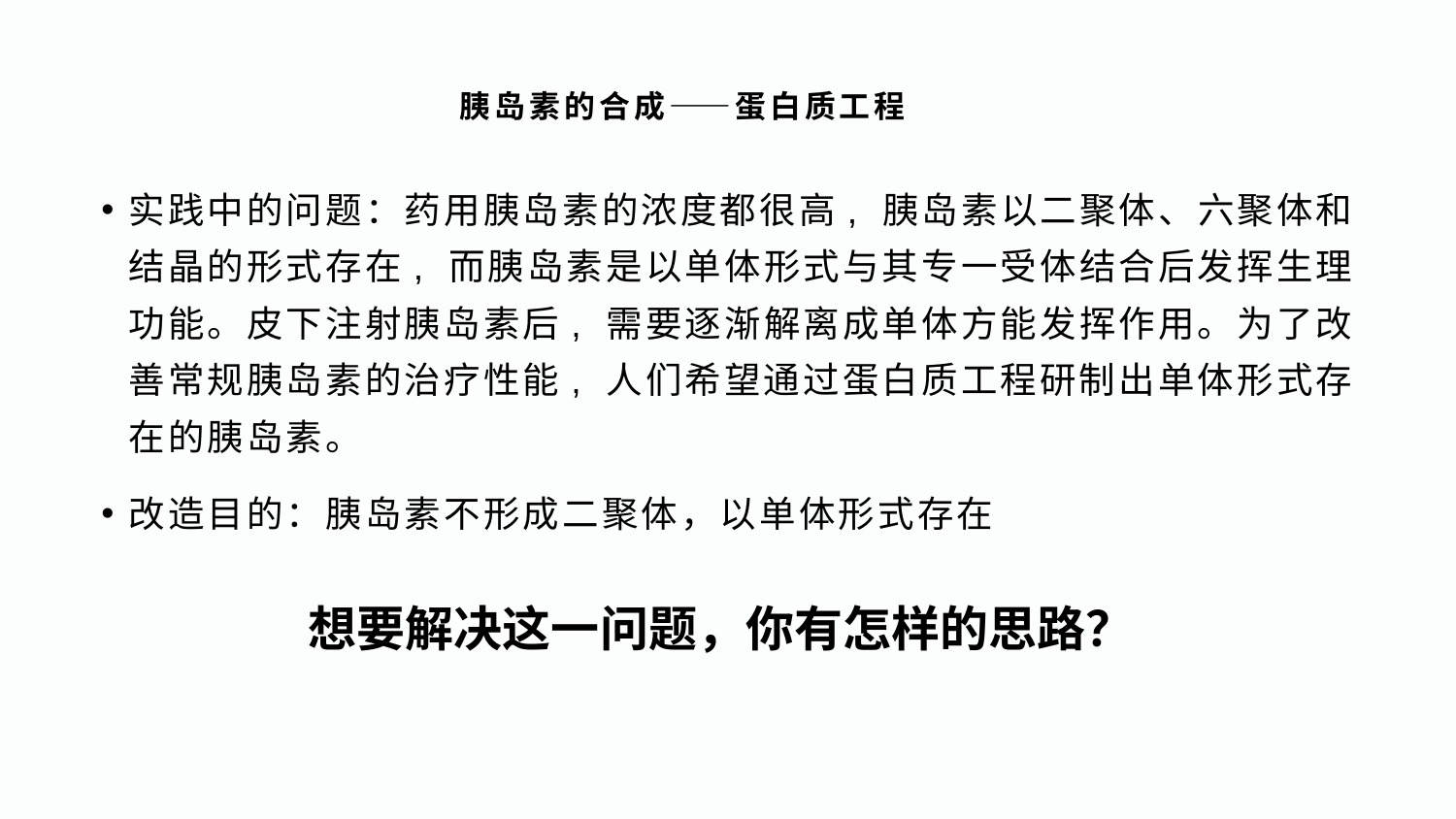

# 胰岛素的合成——蛋白质工程
实践中的问题：药用胰岛素的浓度都很高, 胰岛素以二聚体、六聚体和结晶的形式存在, 而胰岛素是以单体形式与其专一受体结合后发挥生理功能。皮下注射胰岛素后, 需要逐渐解离成单体方能发挥作用。为了改善常规胰岛素的治疗性能, 人们希望通过蛋白质工程研制出单体形式存在的胰岛素。
改造目的：胰岛素不形成二聚体，以单体形式存在
想要解决这一问题，你有怎样的思路？